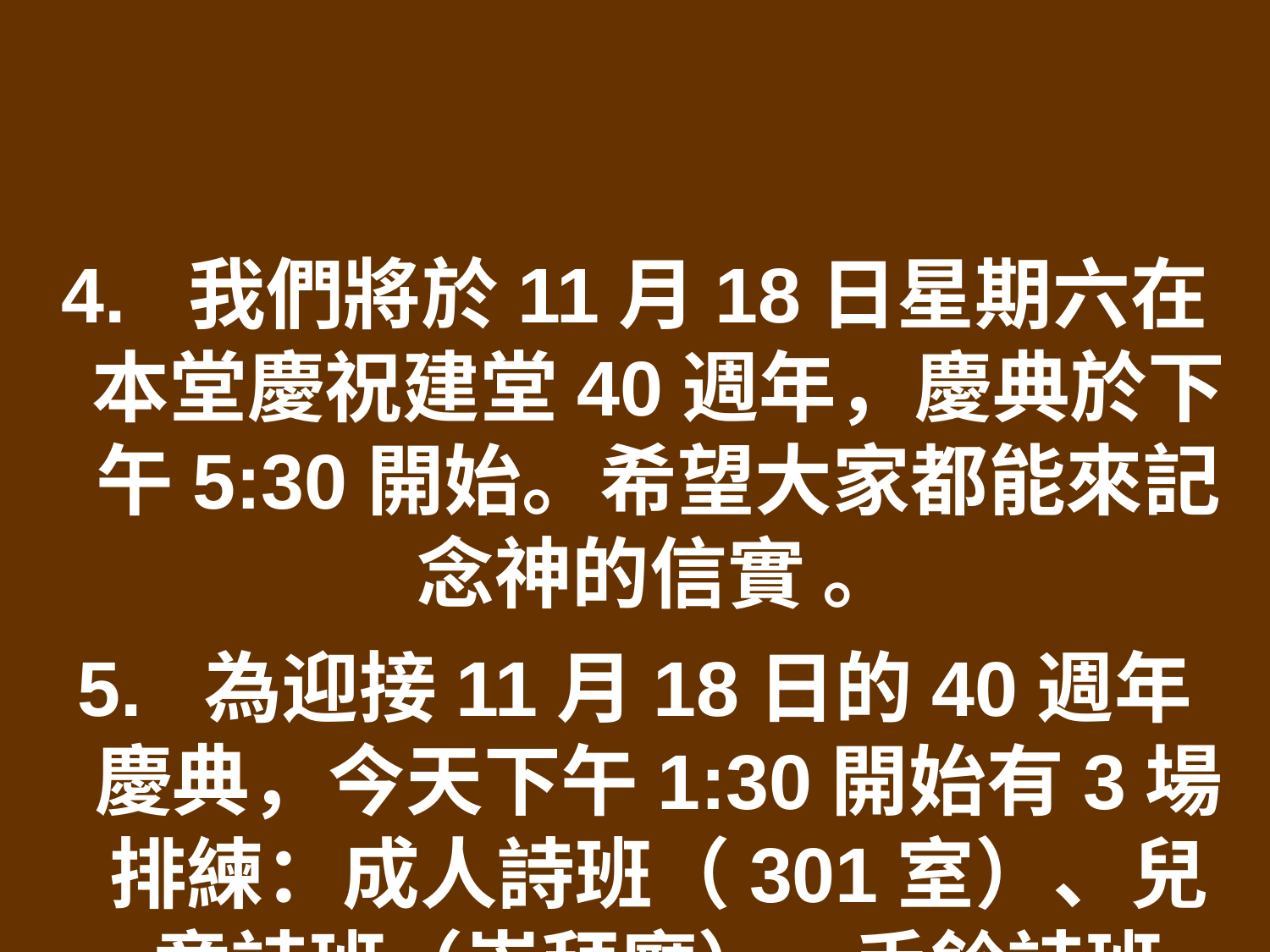

4.  我們將於11月18日星期六在本堂慶祝建堂40週年，慶典於下午5:30開始。希望大家都能來記念神的信實 。
5.  為迎接11月18日的40週年慶典，今天下午1:30開始有3場排練：成人詩班（301室）、兒童詩班（崇拜廳）、手鈴詩班（307室）。